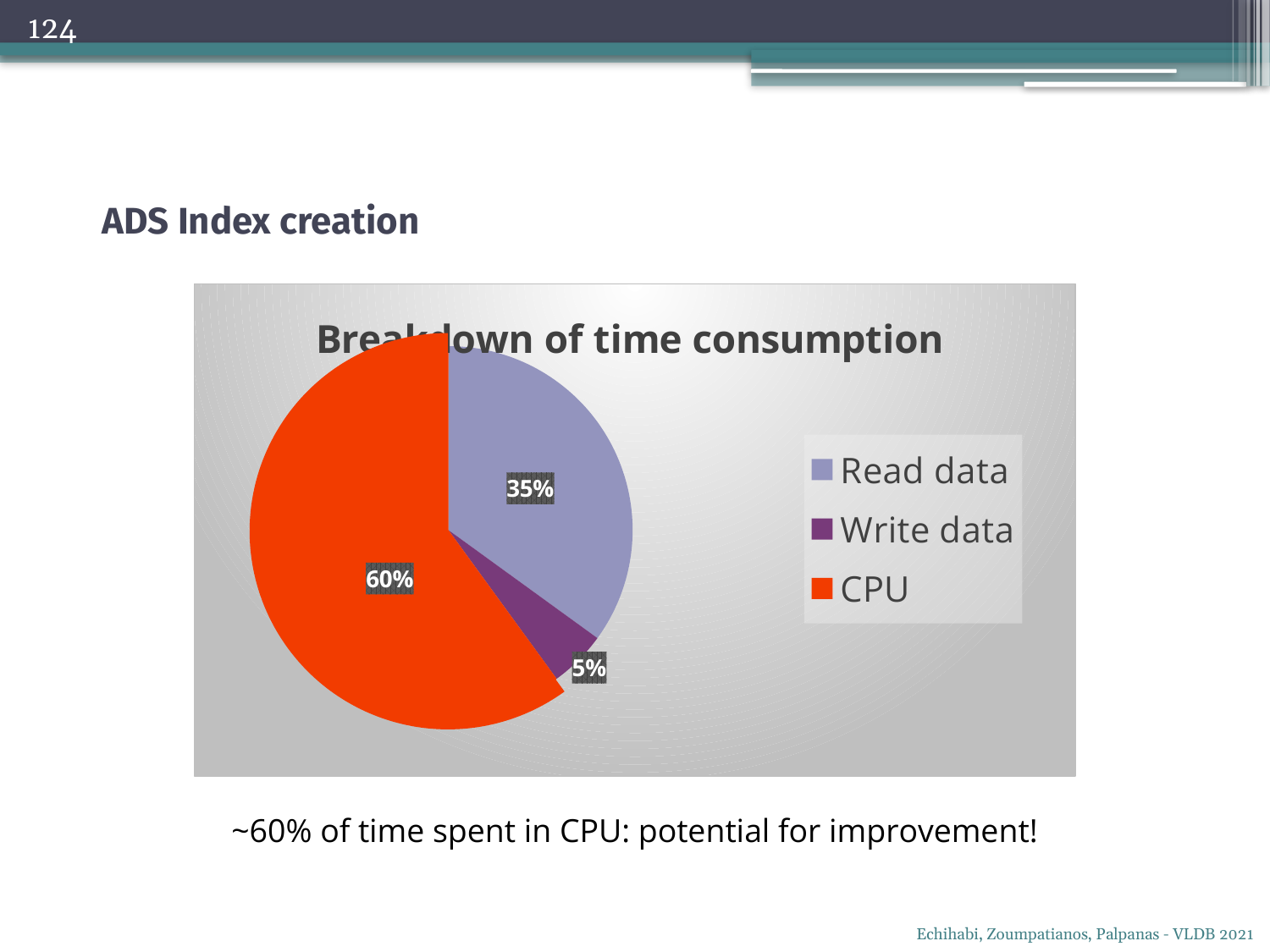

124
ADS Index creation

### Chart

| Category |
|---|

### Chart

| Category | 销售额 |
|---|---|
| Read data | 35.0 |
| Write data | 5.0 |
| logic | 60.0 |

### Chart: Breakdown of time consumption

| Category | 销售额 |
|---|---|
| Read data | 35.0 |
| Write data | 5.0 |
| CPU | 60.0 |
~60% of time spent in CPU: potential for improvement!
Echihabi, Zoumpatianos, Palpanas - VLDB 2021